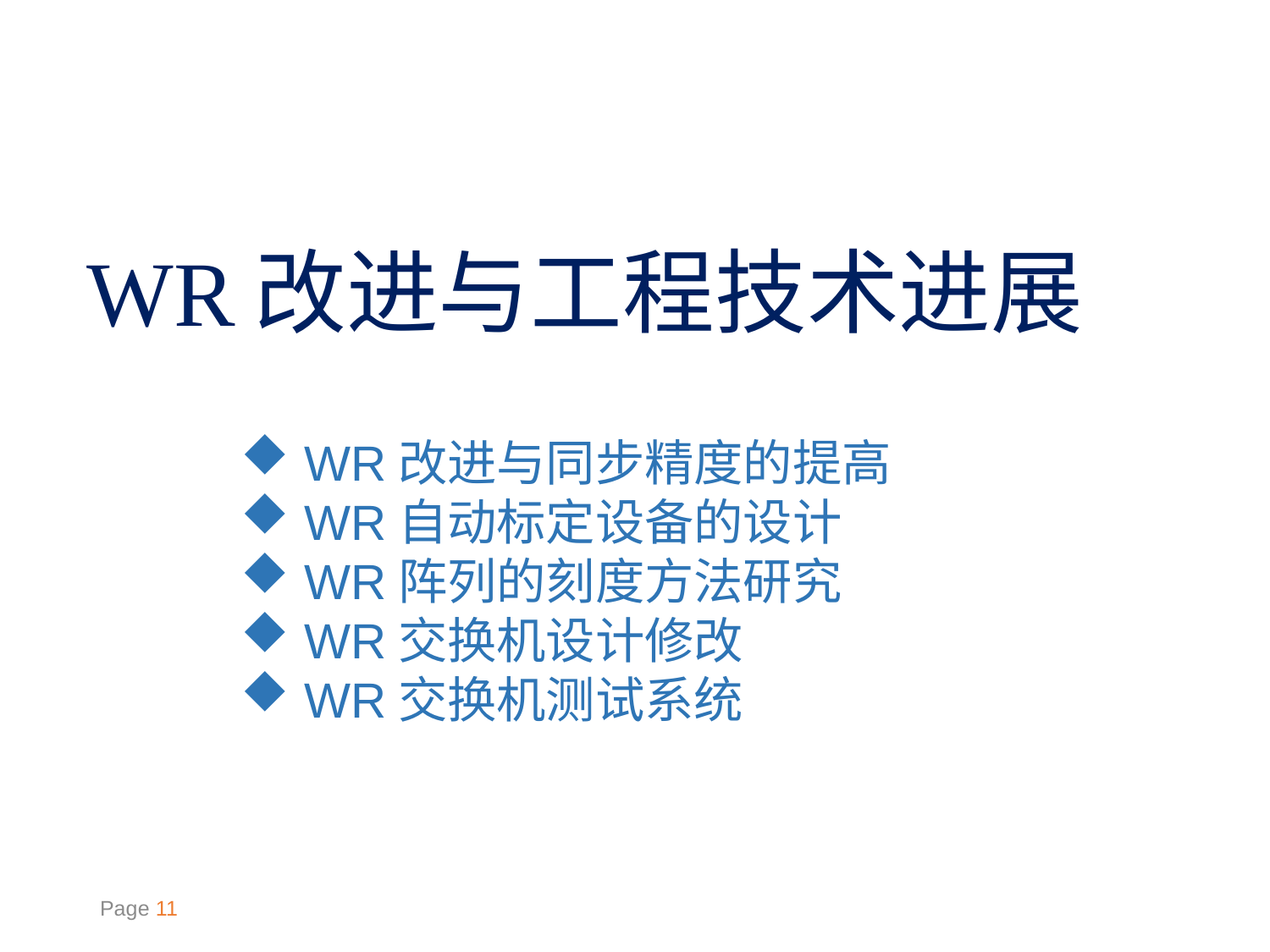

# WR改进与工程技术进展
WR改进与同步精度的提高
WR自动标定设备的设计
WR阵列的刻度方法研究
WR交换机设计修改
WR交换机测试系统

Page 11